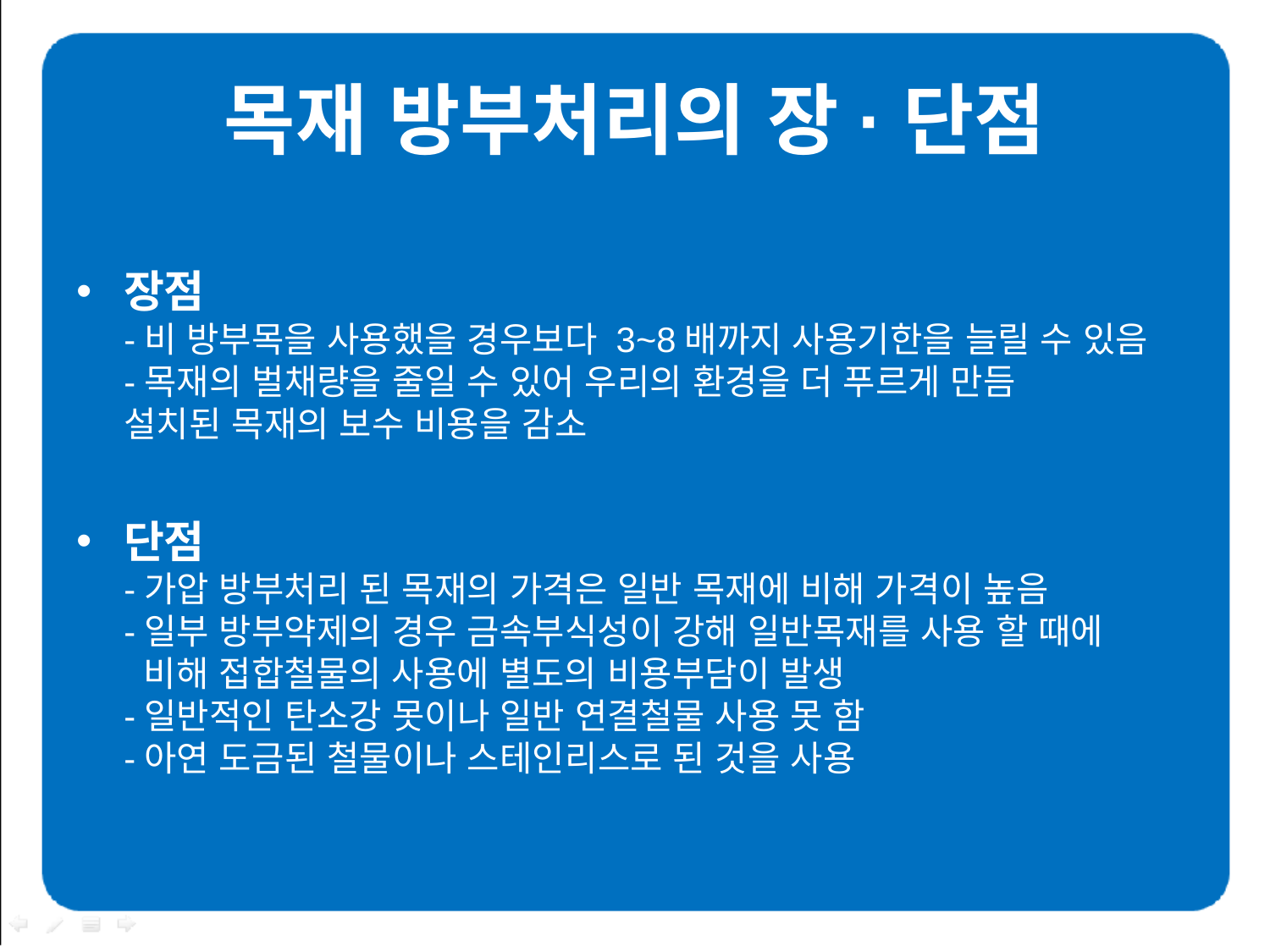

# 목재 방부처리의 장·단점
장점
-비 방부목을 사용했을 경우보다 3~8배까지 사용기한을 늘릴 수 있음
-목재의 벌채량을 줄일 수 있어 우리의 환경을 더 푸르게 만듬
설치된 목재의 보수 비용을 감소

단점
-가압 방부처리 된 목재의 가격은 일반 목재에 비해 가격이 높음
-일부 방부약제의 경우 금속부식성이 강해 일반목재를 사용 할 때에
  비해 접합철물의 사용에 별도의 비용부담이 발생
-일반적인 탄소강 못이나 일반 연결철물 사용 못 함
-아연 도금된 철물이나 스테인리스로 된 것을 사용